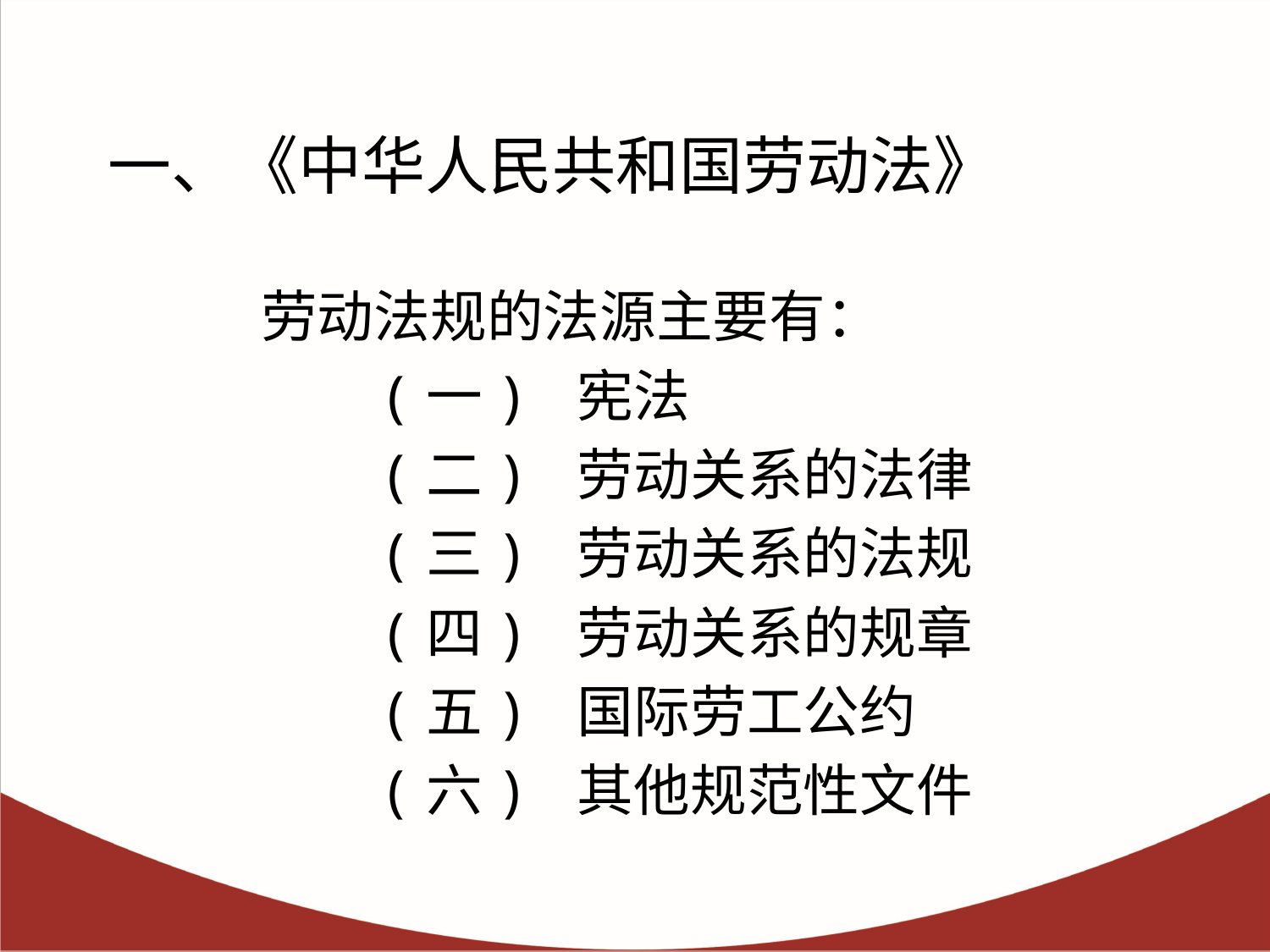

# 一、《中华人民共和国劳动法》
           劳动法规的法源主要有：
        (一) 宪法
        (二) 劳动关系的法律
        (三) 劳动关系的法规
        (四) 劳动关系的规章
        (五) 国际劳工公约
        (六) 其他规范性文件